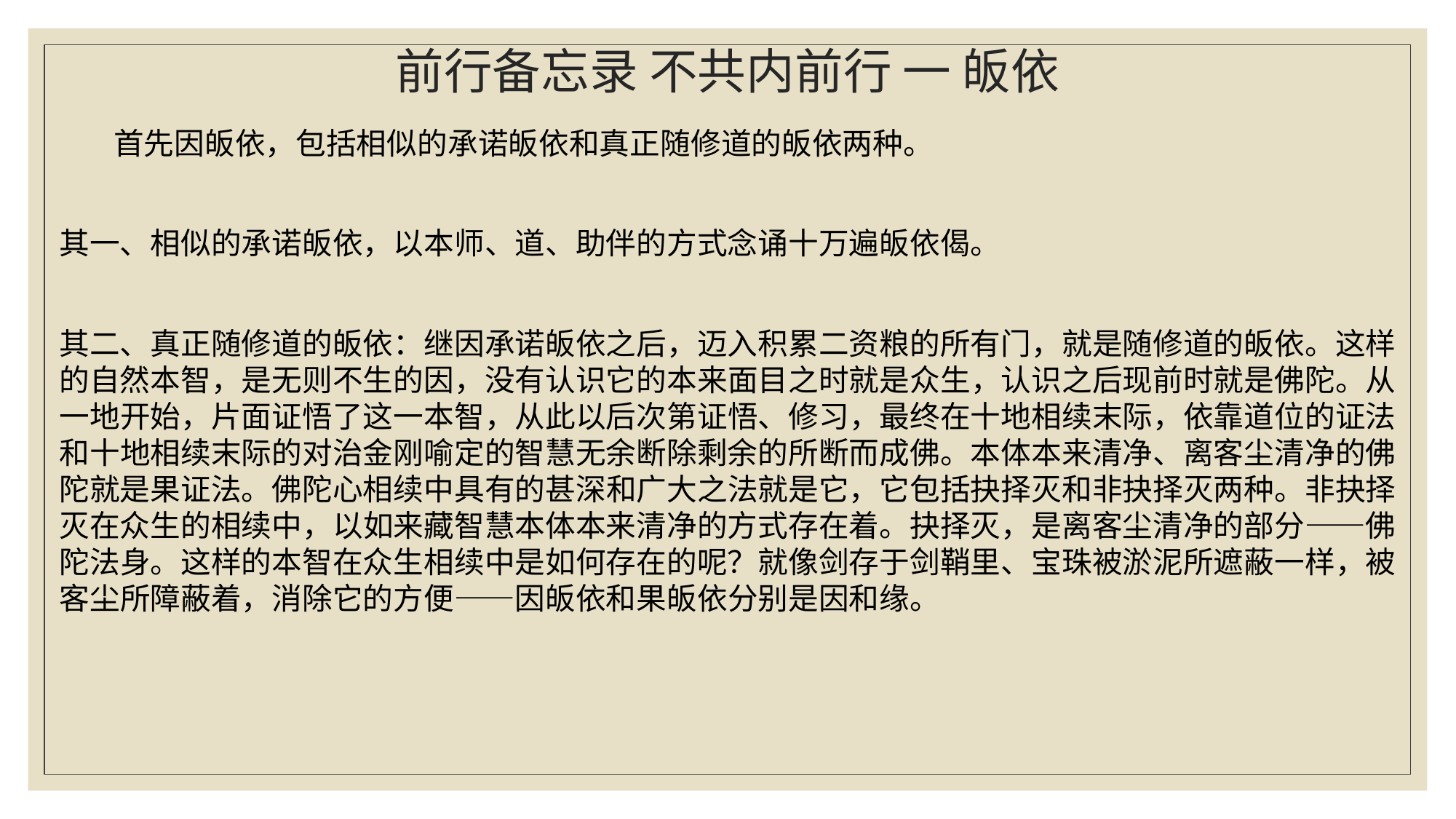

# 前行备忘录 不共内前行 一 皈依
       首先因皈依，包括相似的承诺皈依和真正随修道的皈依两种。

其一、相似的承诺皈依，以本师、道、助伴的方式念诵十万遍皈依偈。

其二、真正随修道的皈依：继因承诺皈依之后，迈入积累二资粮的所有门，就是随修道的皈依。这样的自然本智，是无则不生的因，没有认识它的本来面目之时就是众生，认识之后现前时就是佛陀。从一地开始，片面证悟了这一本智，从此以后次第证悟、修习，最终在十地相续末际，依靠道位的证法和十地相续末际的对治金刚喻定的智慧无余断除剩余的所断而成佛。本体本来清净、离客尘清净的佛陀就是果证法。佛陀心相续中具有的甚深和广大之法就是它，它包括抉择灭和非抉择灭两种。非抉择灭在众生的相续中，以如来藏智慧本体本来清净的方式存在着。抉择灭，是离客尘清净的部分——佛陀法身。这样的本智在众生相续中是如何存在的呢？就像剑存于剑鞘里、宝珠被淤泥所遮蔽一样，被客尘所障蔽着，消除它的方便——因皈依和果皈依分别是因和缘。